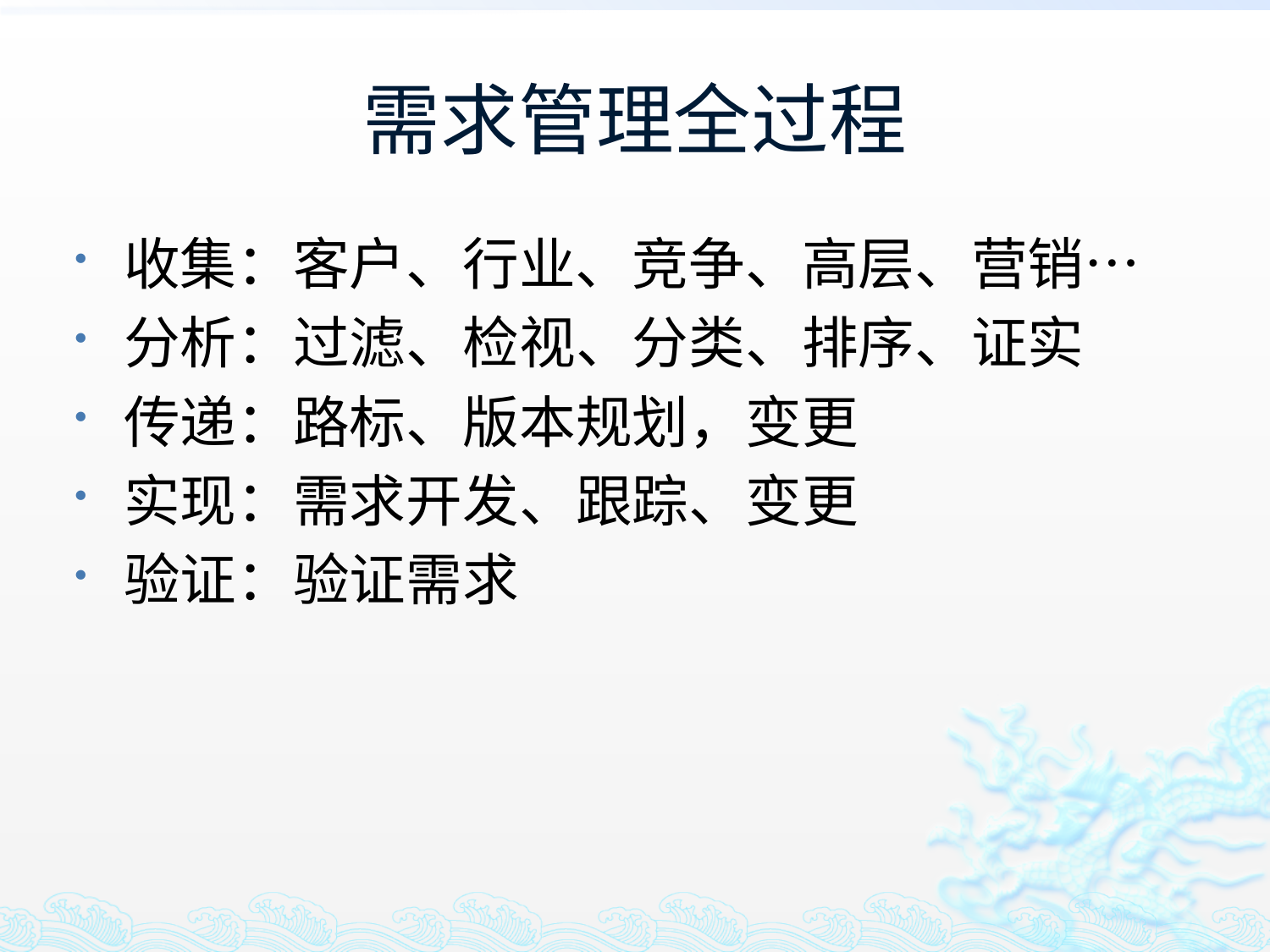

# 需求管理全过程
收集：客户、行业、竞争、高层、营销…
分析：过滤、检视、分类、排序、证实
传递：路标、版本规划，变更
实现：需求开发、跟踪、变更
验证：验证需求